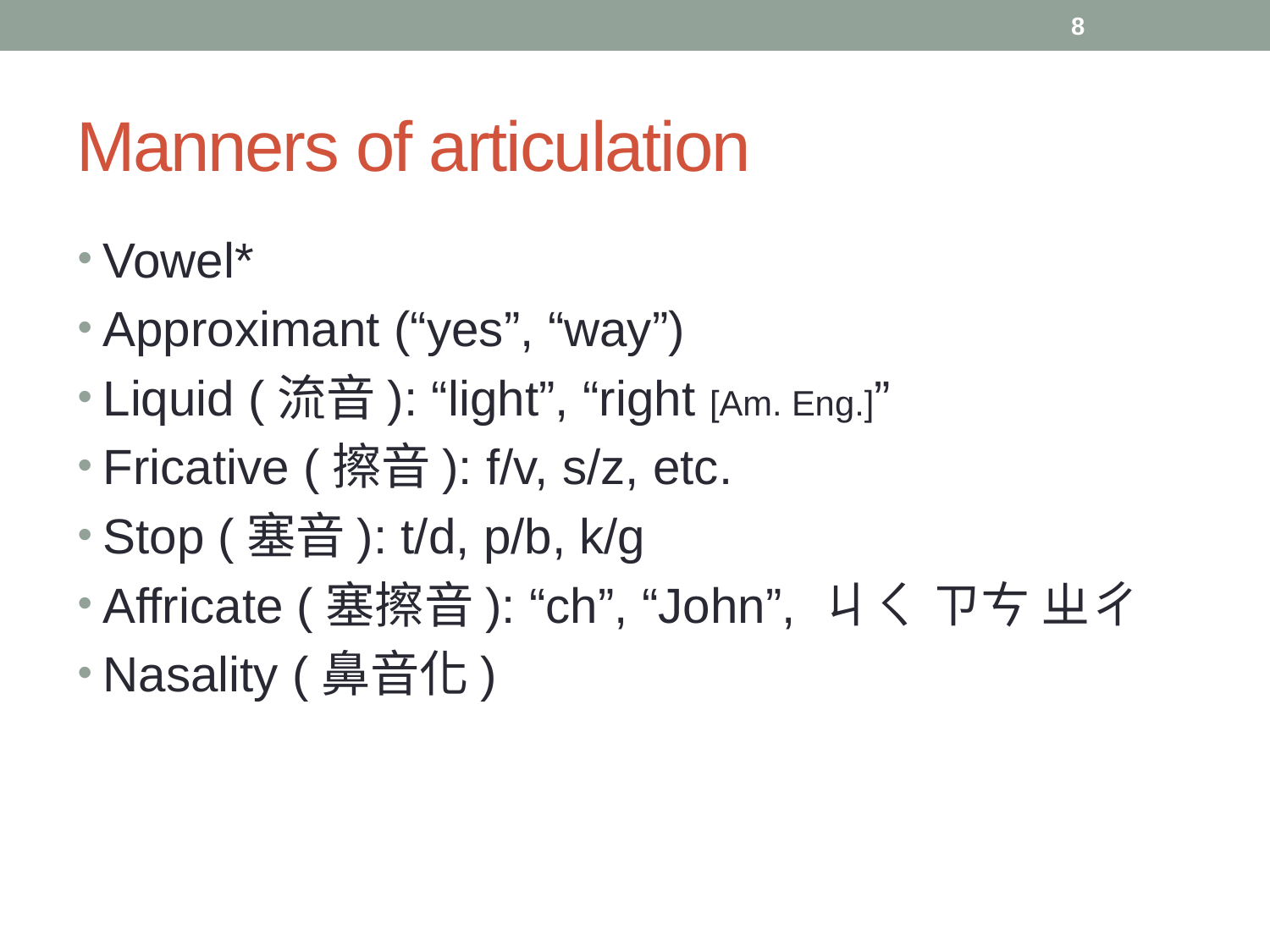

8
# Manners of articulation
Vowel*
Approximant (“yes”, “way”)
Liquid (流音): “light”, “right [Am. Eng.]”
Fricative (擦音): f/v, s/z, etc.
Stop (塞音): t/d, p/b, k/g
Affricate (塞擦音): “ch”, “John”, ㄐㄑ ㄗㄘ ㄓㄔ
Nasality (鼻音化)